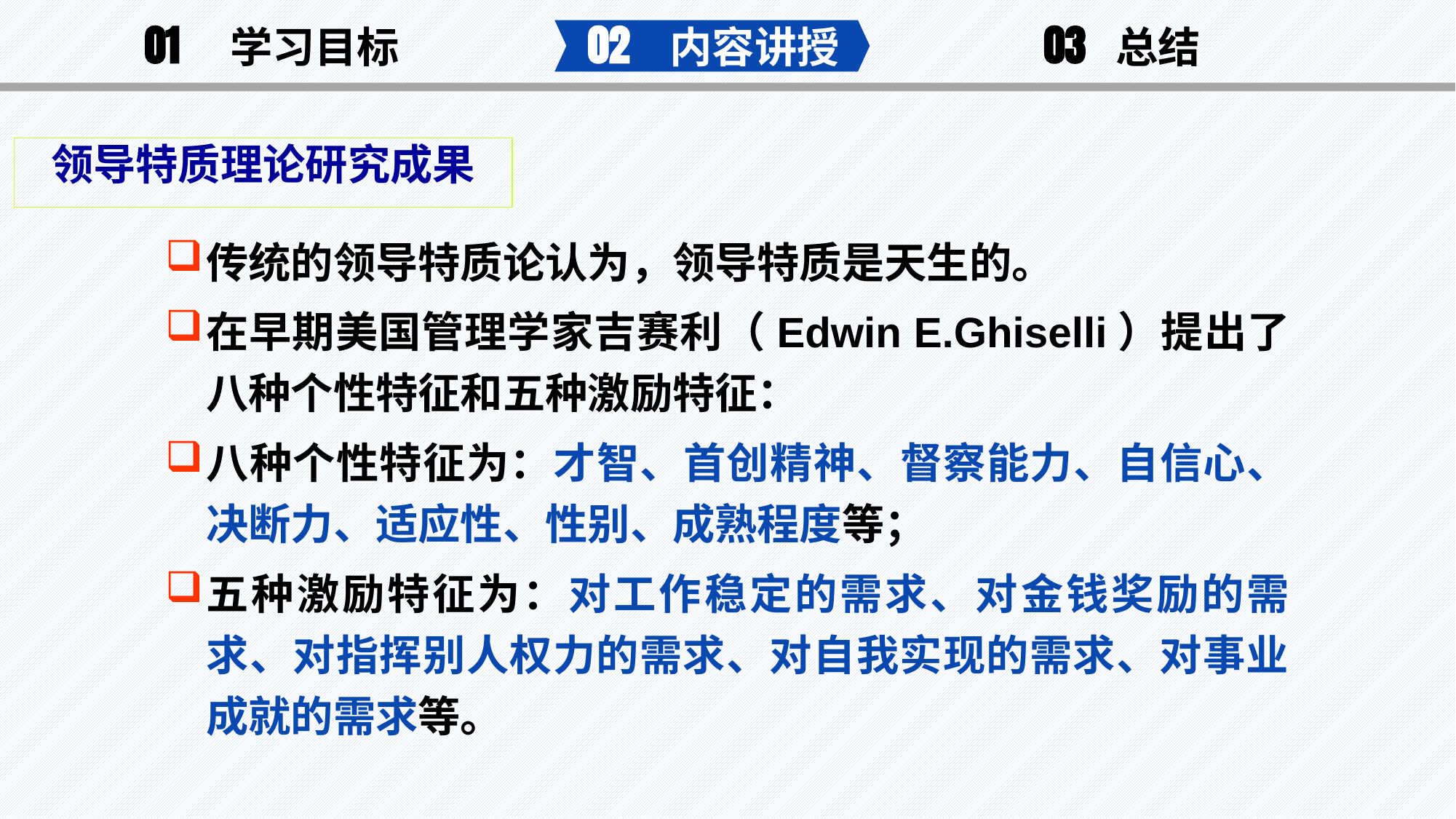

02   内容讲授
03  总结
01    学习目标

领导特质理论研究成果
传统的领导特质论认为，领导特质是天生的。
在早期美国管理学家吉赛利（Edwin E.Ghiselli）提出了八种个性特征和五种激励特征：
八种个性特征为：才智、首创精神、督察能力、自信心、决断力、适应性、性别、成熟程度等；
五种激励特征为：对工作稳定的需求、对金钱奖励的需求、对指挥别人权力的需求、对自我实现的需求、对事业成就的需求等。